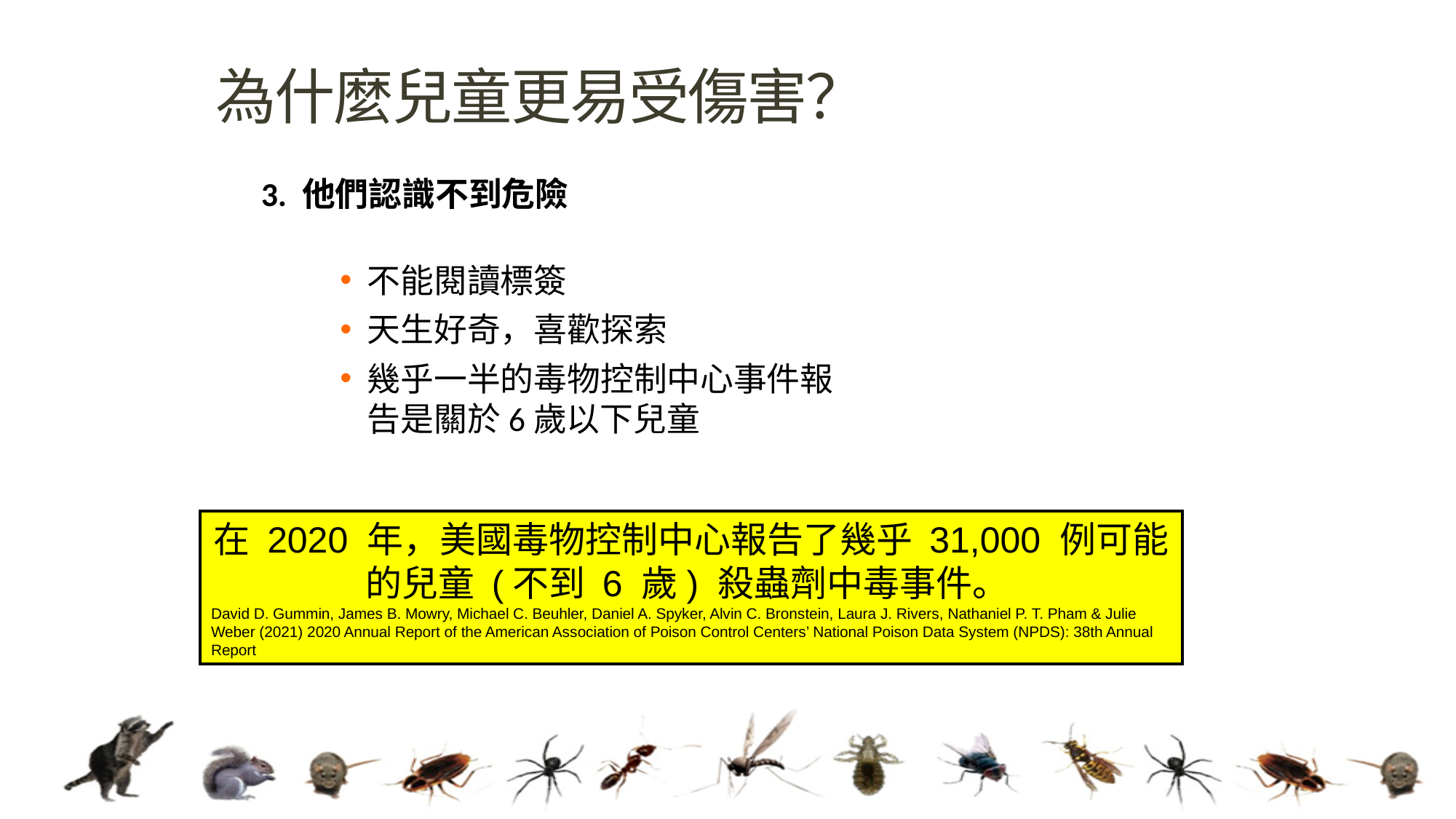

# 為什麼兒童更易受傷害？
3. 他們認識不到危險

不能閱讀標簽
天生好奇，喜歡探索
幾乎一半的毒物控制中心事件報告是關於6歲以下兒童

在 2020 年，美國毒物控制中心報告了幾乎 31,000 例可能的兒童 (不到 6 歲) 殺蟲劑中毒事件。
David D. Gummin, James B. Mowry, Michael C. Beuhler, Daniel A. Spyker, Alvin C. Bronstein, Laura J. Rivers, Nathaniel P. T. Pham & Julie Weber (2021) 2020 Annual Report of the American Association of Poison Control Centers’ National Poison Data System (NPDS): 38th Annual Report